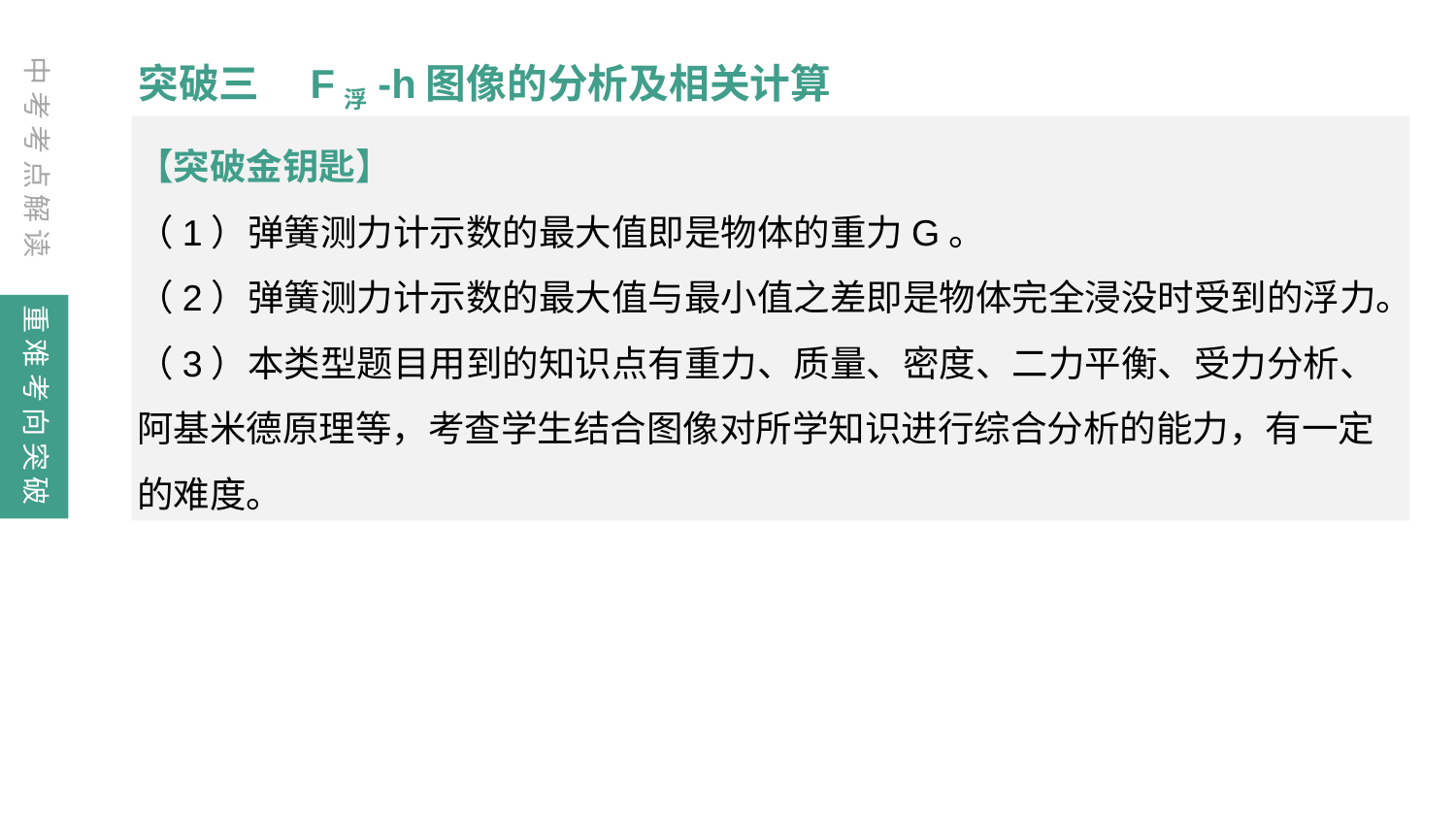

中考考点解读
突破三　F浮-h图像的分析及相关计算
【突破金钥匙】
（1）弹簧测力计示数的最大值即是物体的重力G。
（2）弹簧测力计示数的最大值与最小值之差即是物体完全浸没时受到的浮力。
（3）本类型题目用到的知识点有重力、质量、密度、二力平衡、受力分析、阿基米德原理等，考查学生结合图像对所学知识进行综合分析的能力，有一定的难度。
重难考向突破